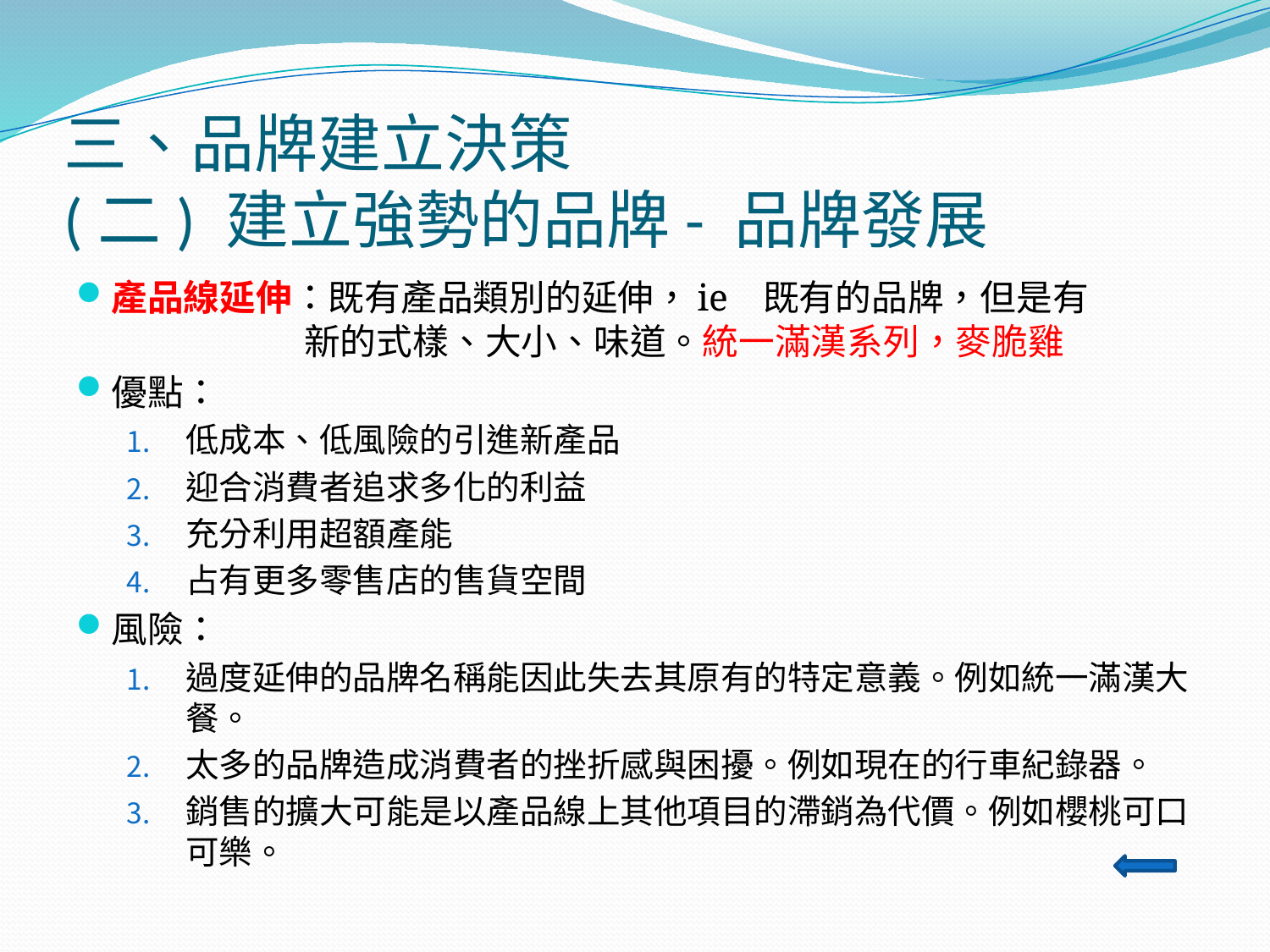

# 三、品牌建立決策 (二) 建立強勢的品牌- 品牌發展
產品線延伸：既有產品類別的延伸，ie   既有的品牌，但是有
                        新的式樣、大小、味道。統一滿漢系列，麥脆雞
優點：
低成本、低風險的引進新產品
迎合消費者追求多化的利益
充分利用超額產能
占有更多零售店的售貨空間
風險：
過度延伸的品牌名稱能因此失去其原有的特定意義。例如統一滿漢大餐。
太多的品牌造成消費者的挫折感與困擾。例如現在的行車紀錄器。
銷售的擴大可能是以產品線上其他項目的滯銷為代價。例如櫻桃可口可樂。